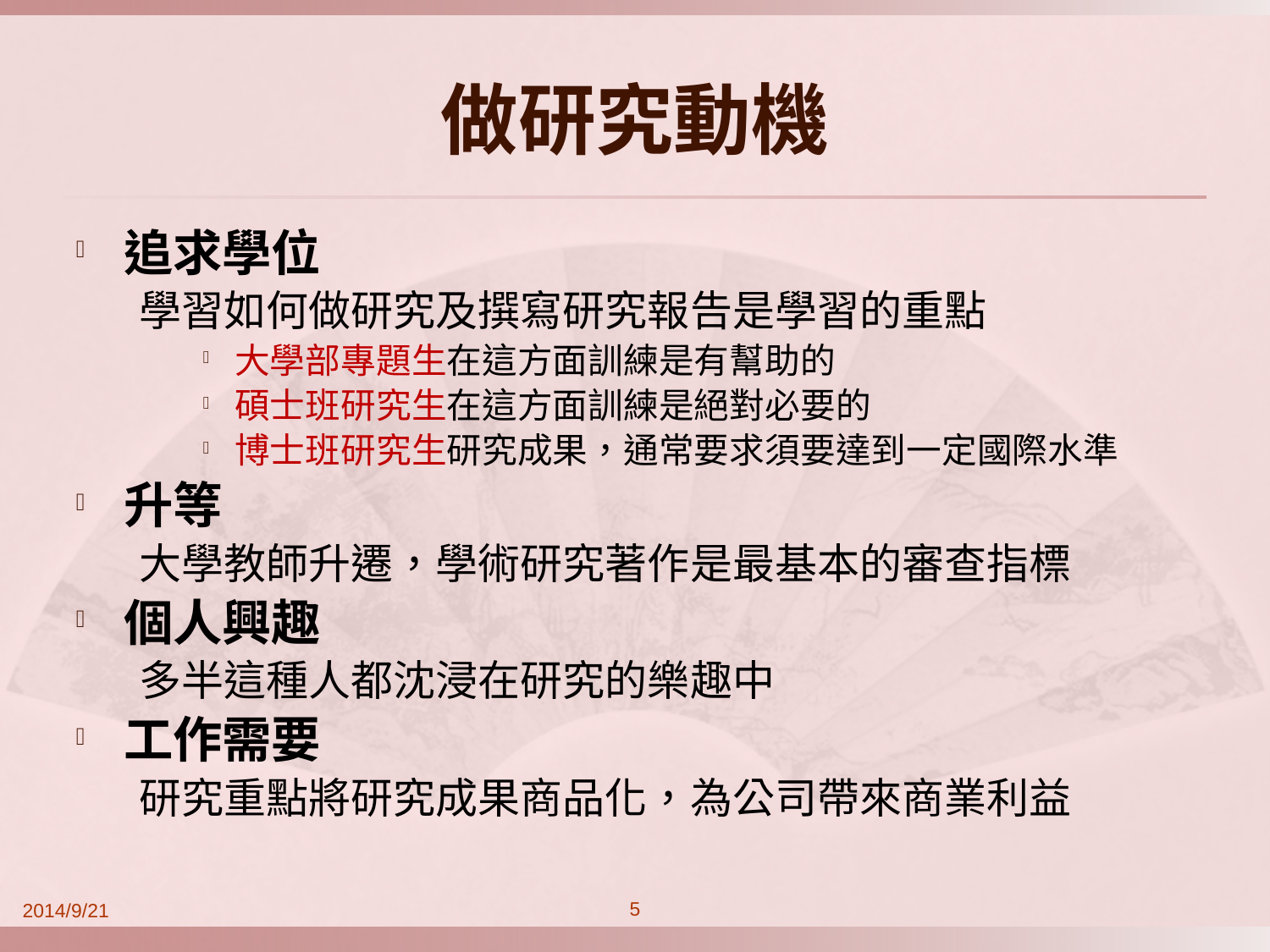

# 做研究動機
追求學位
學習如何做研究及撰寫研究報告是學習的重點
大學部專題生在這方面訓練是有幫助的
碩士班研究生在這方面訓練是絕對必要的
博士班研究生研究成果，通常要求須要達到一定國際水準
升等
大學教師升遷，學術研究著作是最基本的審查指標
個人興趣
多半這種人都沈浸在研究的樂趣中
工作需要
研究重點將研究成果商品化，為公司帶來商業利益
2014/9/21
5